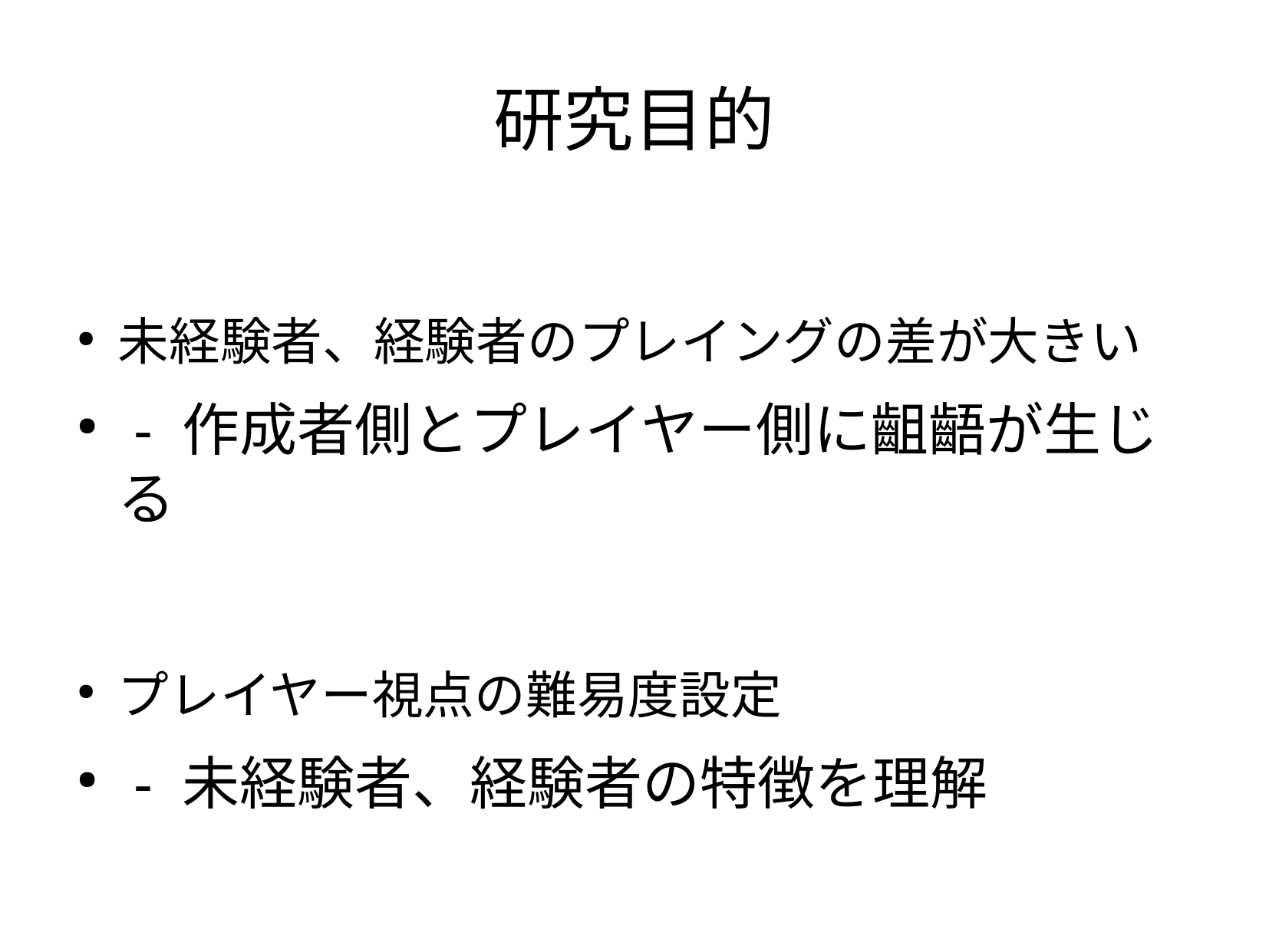

研究目的

未経験者、経験者のプレイングの差が大きい
 - 作成者側とプレイヤー側に齟齬が生じる

プレイヤー視点の難易度設定
 - 未経験者、経験者の特徴を理解